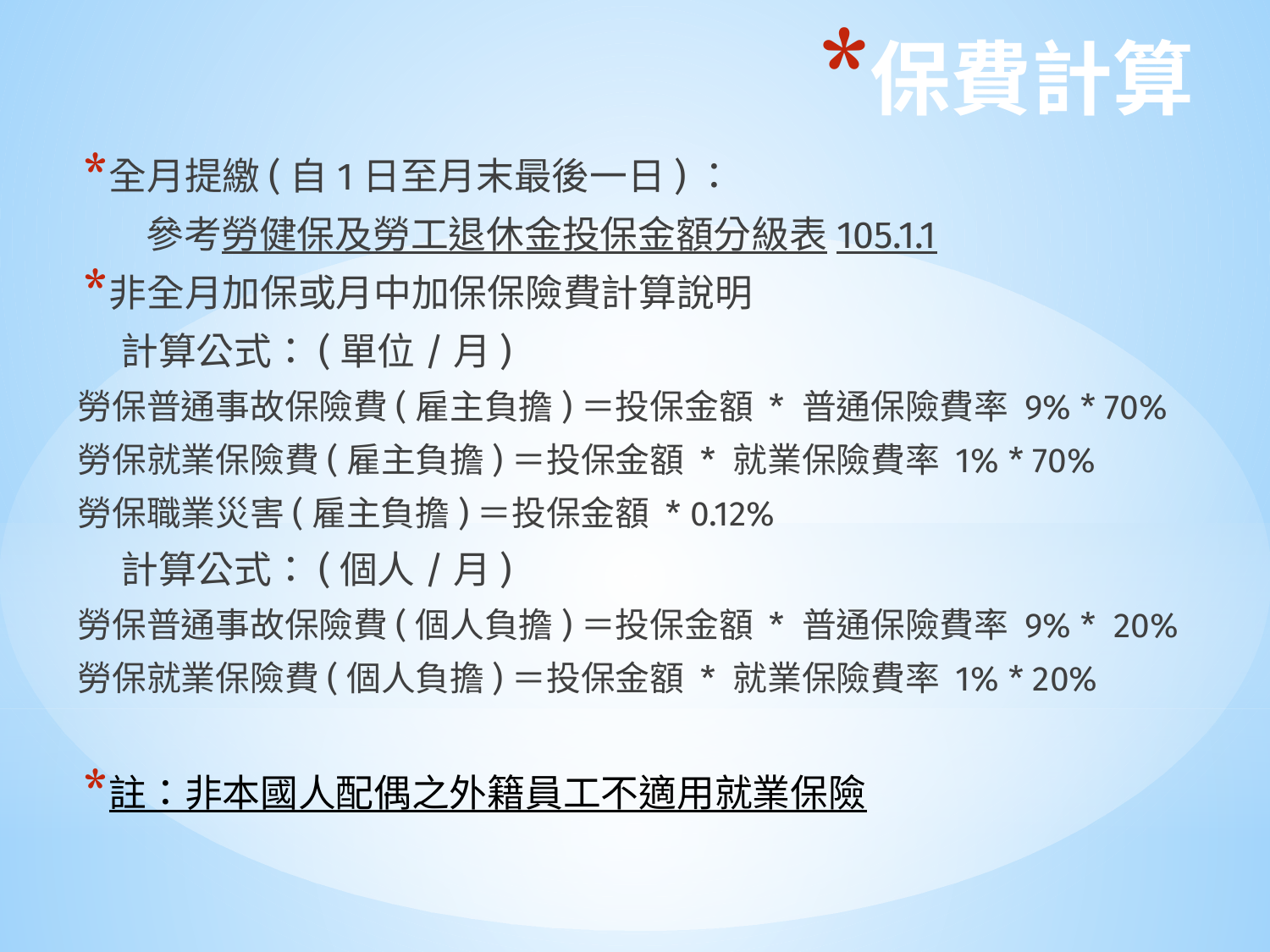

# 保費計算
全月提繳(自1日至月末最後一日)：
       參考勞健保及勞工退休金投保金額分級表105.1.1
非全月加保或月中加保保險費計算說明
    計算公式：(單位/月)
勞保普通事故保險費(雇主負擔)＝投保金額 * 普通保險費率 9% * 70%
勞保就業保險費(雇主負擔)＝投保金額 * 就業保險費率 1% * 70%
勞保職業災害(雇主負擔)＝投保金額 * 0.12%
    計算公式：(個人/月)
勞保普通事故保險費(個人負擔)＝投保金額 * 普通保險費率 9% *  20%
勞保就業保險費(個人負擔)＝投保金額 * 就業保險費率 1% * 20%

註：非本國人配偶之外籍員工不適用就業保險